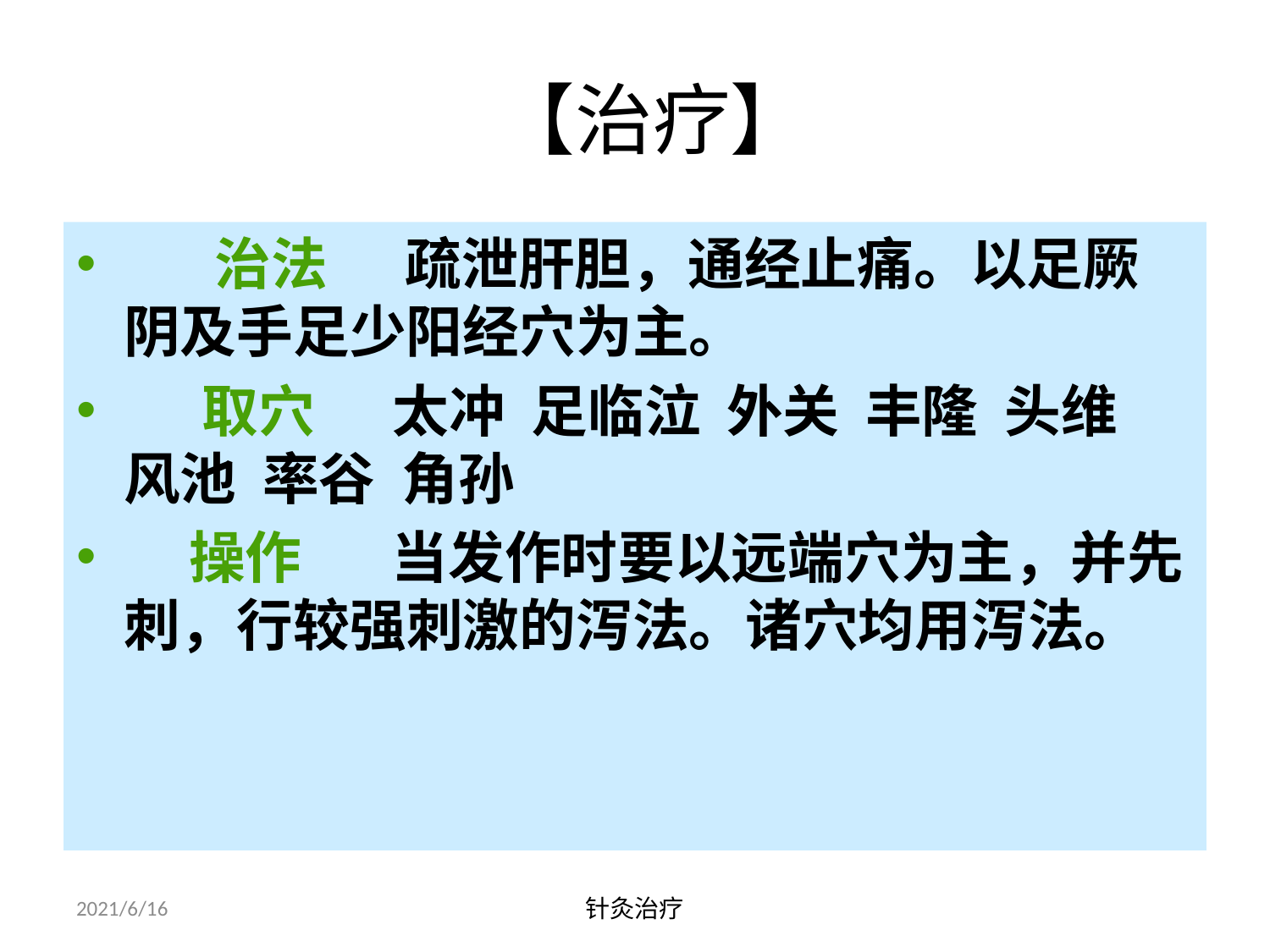

# 【治疗】
      治法      疏泄肝胆，通经止痛。以足厥阴及手足少阳经穴为主。
     取穴      太冲  足临泣  外关  丰隆  头维  风池  率谷  角孙
    操作       当发作时要以远端穴为主，并先刺，行较强刺激的泻法。诸穴均用泻法。
2021/6/16
针灸治疗